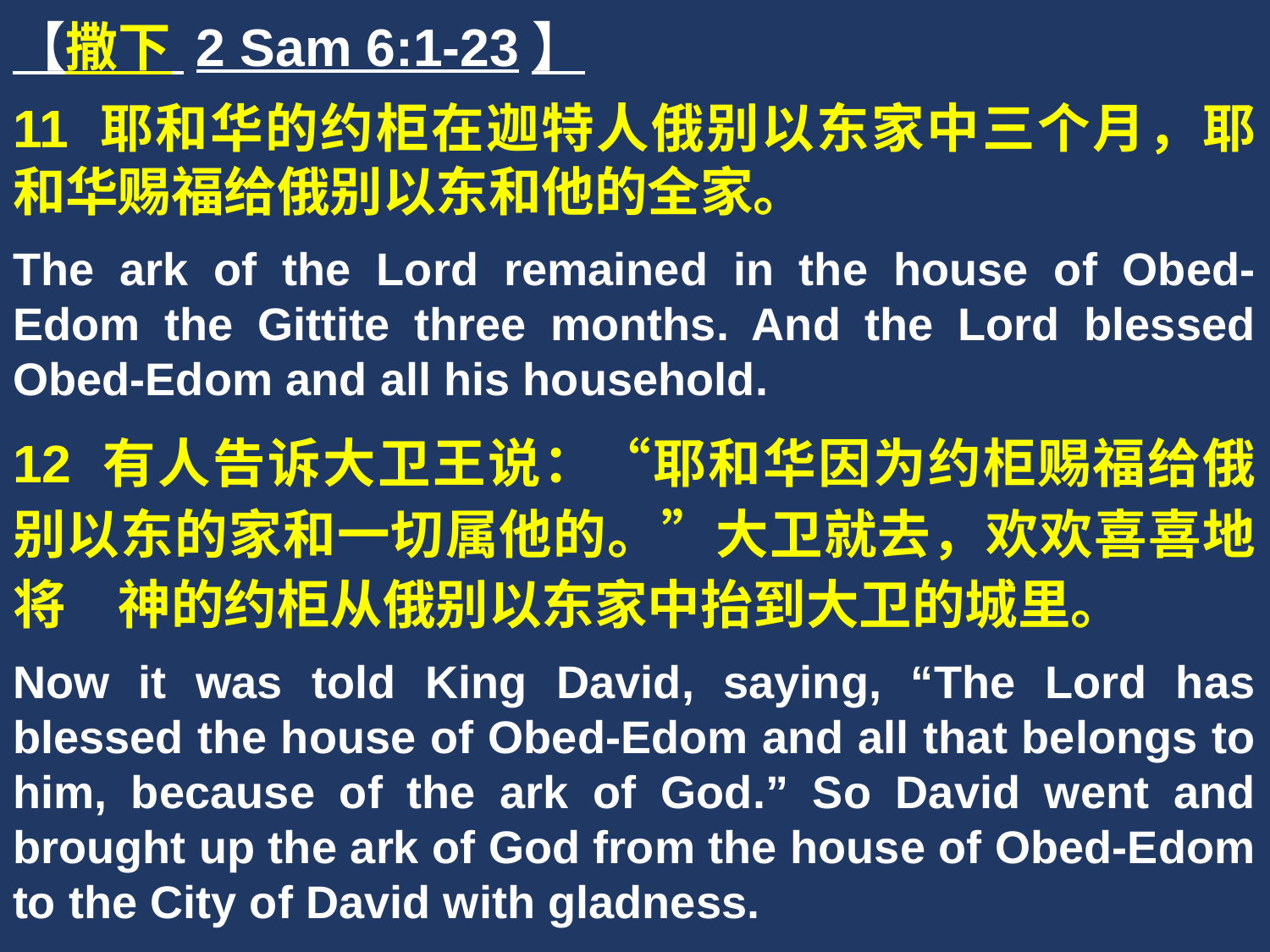

【撒下 2 Sam 6:1-23】
11 耶和华的约柜在迦特人俄别以东家中三个月，耶和华赐福给俄别以东和他的全家。
The ark of the Lord remained in the house of Obed-Edom the Gittite three months. And the Lord blessed Obed-Edom and all his household.
12 有人告诉大卫王说：“耶和华因为约柜赐福给俄别以东的家和一切属他的。”大卫就去，欢欢喜喜地将　神的约柜从俄别以东家中抬到大卫的城里。
Now it was told King David, saying, “The Lord has blessed the house of Obed-Edom and all that belongs to him, because of the ark of God.” So David went and brought up the ark of God from the house of Obed-Edom to the City of David with gladness.